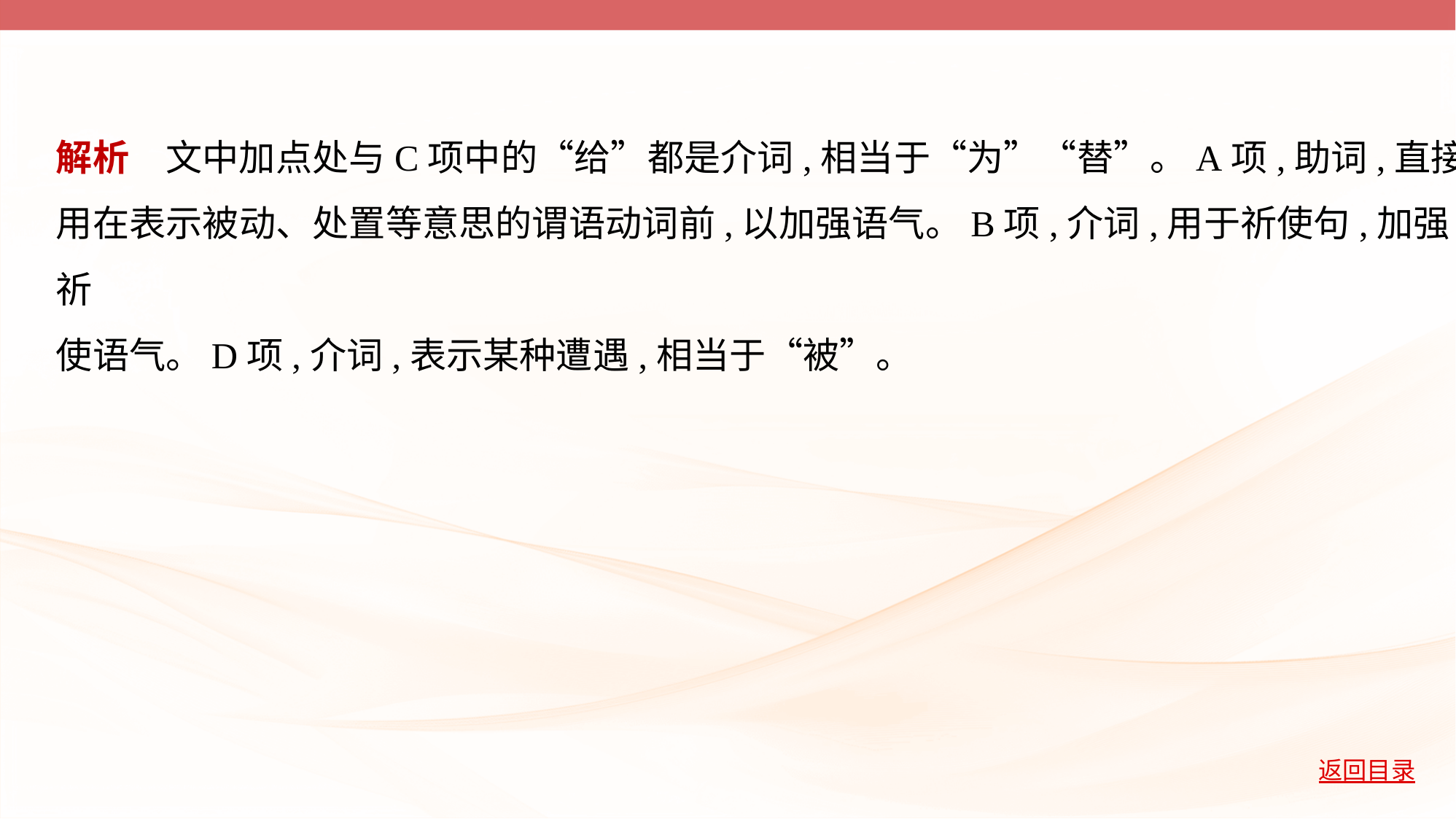

解析　文中加点处与C项中的“给”都是介词,相当于“为”“替”。A项,助词,直接
用在表示被动、处置等意思的谓语动词前,以加强语气。B项,介词,用于祈使句,加强祈
使语气。D项,介词,表示某种遭遇,相当于“被”。